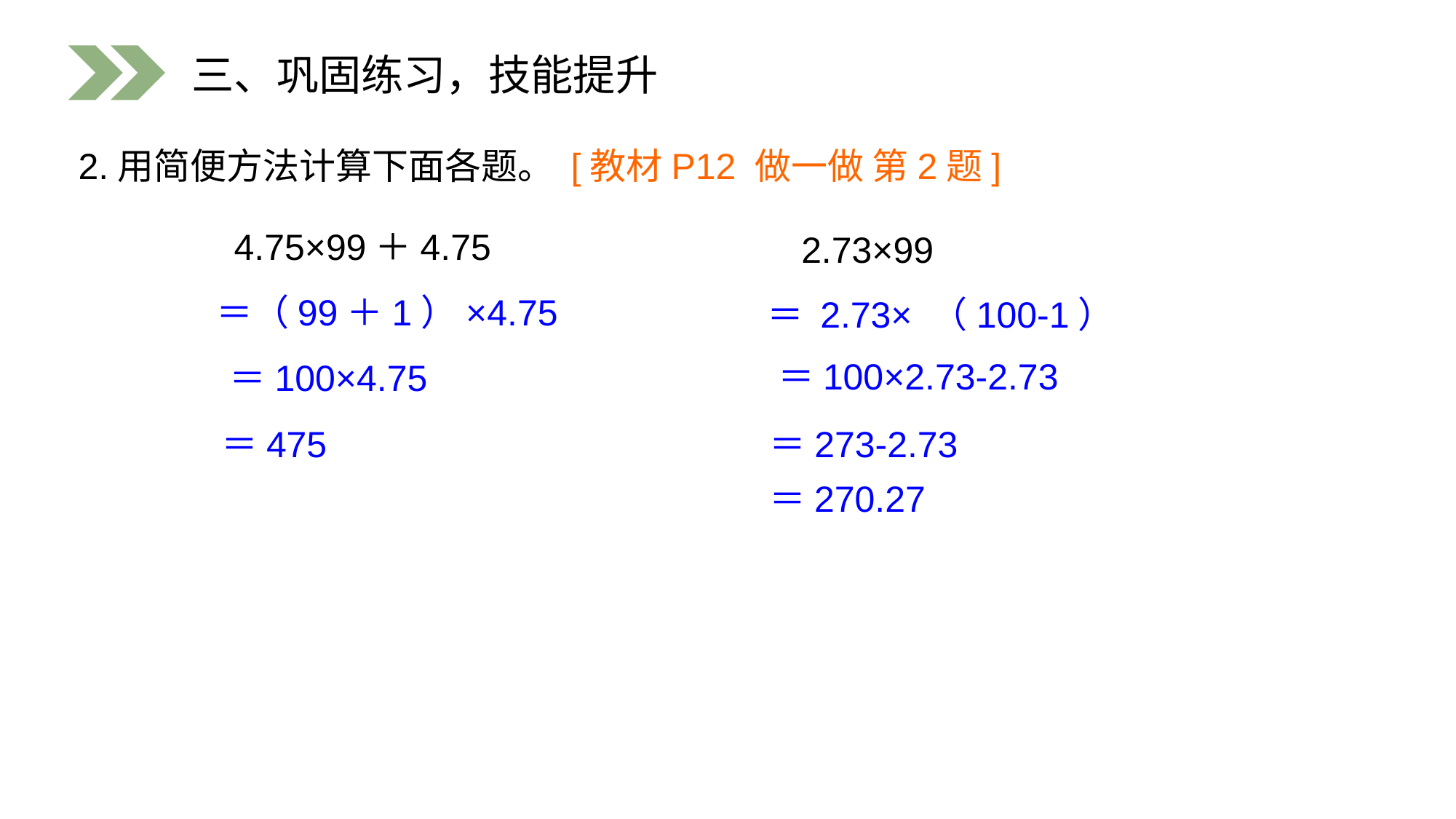

三、巩固练习，技能提升
2.用简便方法计算下面各题。 [教材P12 做一做 第2题]
4.75×99＋4.75
2.73×99
＝（99＋1）×4.75
＝ 2.73× （100-1）
＝100×2.73-2.73
＝100×4.75
＝475
＝273-2.73
＝270.27